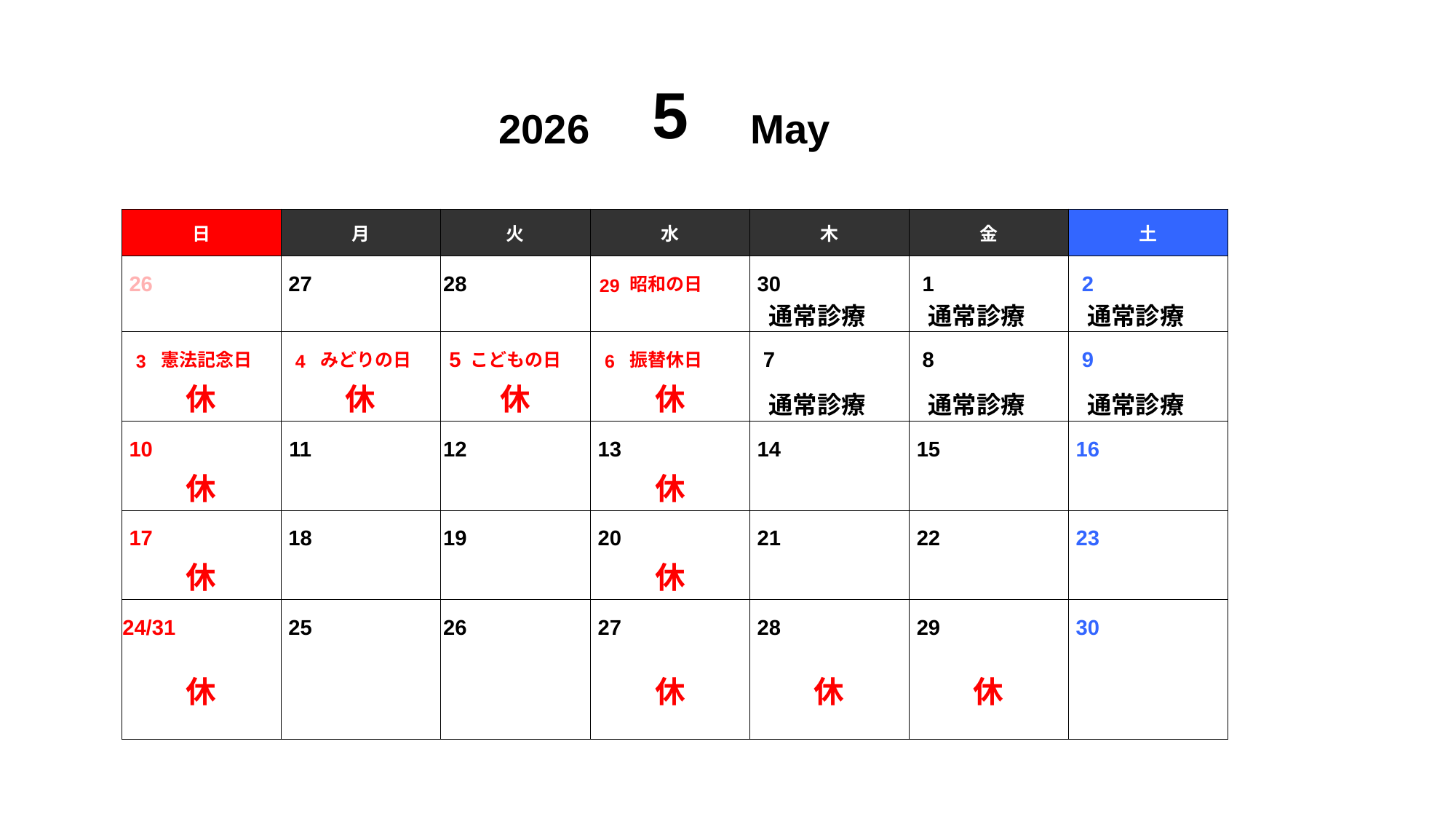

| 2026 |  |  |  |  |  | 5 |  | May |  |  |  |  |  |
| --- | --- | --- | --- | --- | --- | --- | --- | --- | --- | --- | --- | --- | --- |
|  |  |  |  |  |  |  |  |  |  |  |  |  |  |
| 日 |  | 月 |  | 火 |  | 水 |  | 木 |  | 金 |  | 土 |  |
| 26 |  | 27 |  | 28 |  | 29 | 昭和の日 | 30 |  | 1 |  | 2 |  |
|  |  |  |  |  |  |  |  | 通常診療 |  | 通常診療 |  | 通常診療 |  |
| 3 | 憲法記念日 | 4 | みどりの日 | 5 | こどもの日 | 6 | 振替休日 | 7 |  | 8 |  | 9 |  |
| 休 |  | 休 |  | 休 |  | 休 |  | 通常診療 |  | 通常診療 |  | 通常診療 |  |
| 10 |  | 11 |  | 12 |  | 13 |  | 14 |  | 15 |  | 16 |  |
| 休 |  |  |  |  |  | 休 |  |  |  |  |  |  |  |
| 17 |  | 18 |  | 19 |  | 20 |  | 21 |  | 22 |  | 23 |  |
| 休 |  |  |  |  |  | 休 |  |  |  |  |  |  |  |
| 24/31 |  | 25 |  | 26 |  | 27 |  | 28 |  | 29 |  | 30 |  |
| 休 |  |  |  |  |  | 休 |  | 休 |  | 休 |  |  |  |
|  |  |  |  |  |  |  |  |  |  |  |  |  |  |